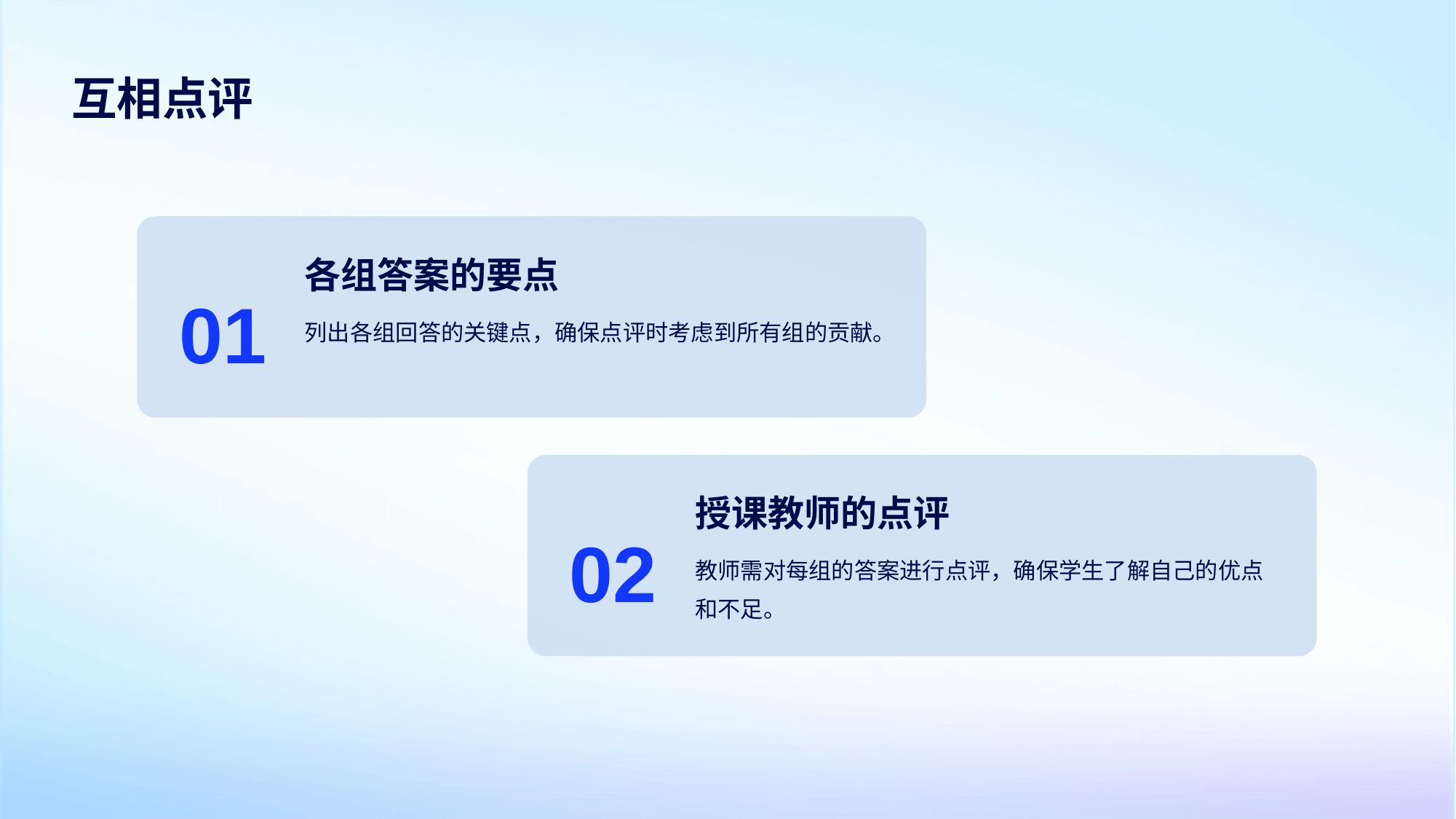

互相点评

各组答案的要点
01
列出各组回答的关键点，确保点评时考虑到所有组的贡献。

授课教师的点评
02
教师需对每组的答案进行点评，确保学生了解自己的优点和不足。